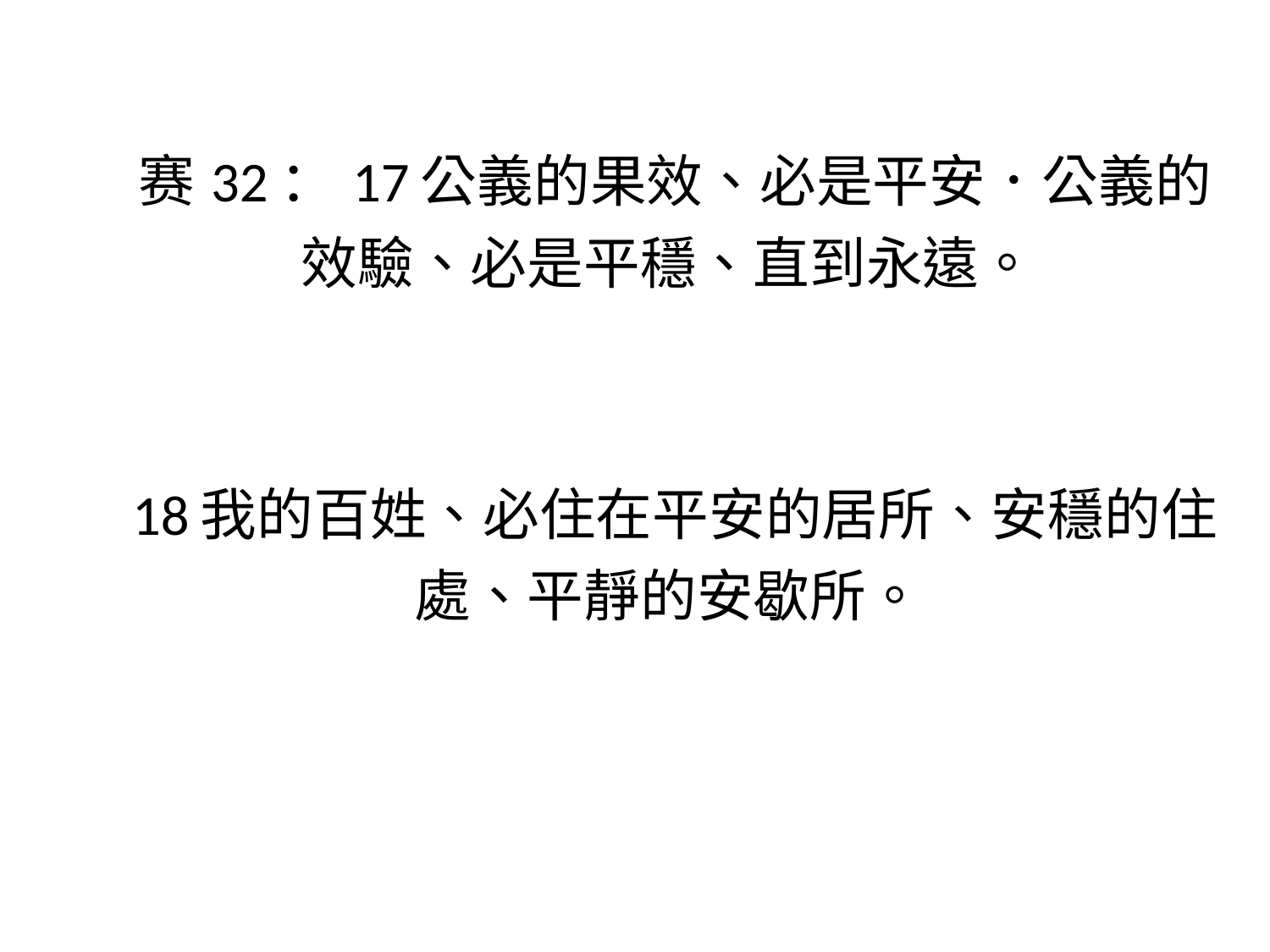

| 赛32：17公義的果效、必是平安．公義的效驗、必是平穩、直到永遠。 18我的百姓、必住在平安的居所、安穩的住處、平靜的安歇所。 |
| --- |